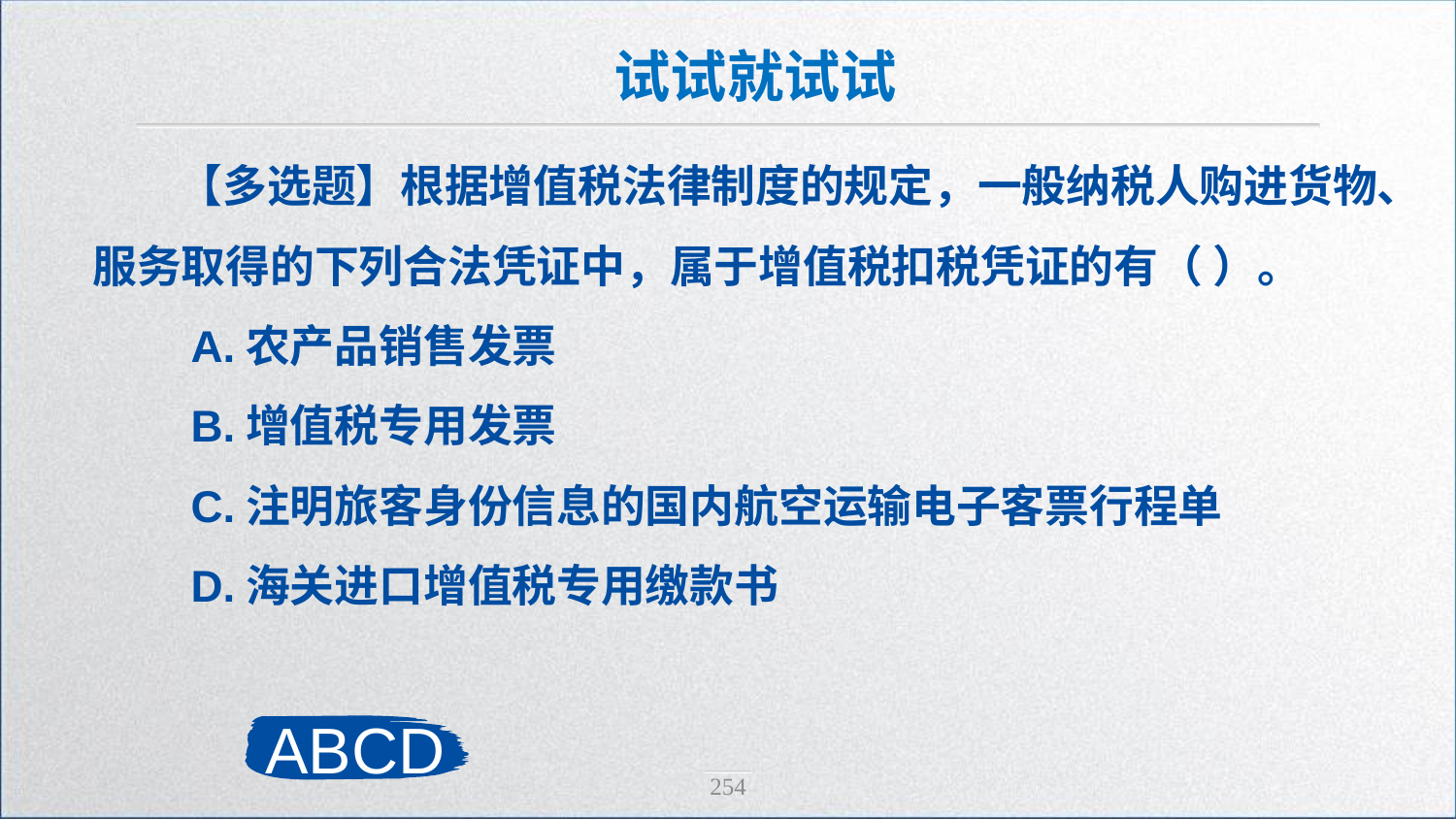

试试就试试
【多选题】根据增值税法律制度的规定，一般纳税人购进货物、服务取得的下列合法凭证中，属于增值税扣税凭证的有（ ）。
 A.农产品销售发票
 B.增值税专用发票
 C.注明旅客身份信息的国内航空运输电子客票行程单
 D.海关进口增值税专用缴款书
ABCD

254